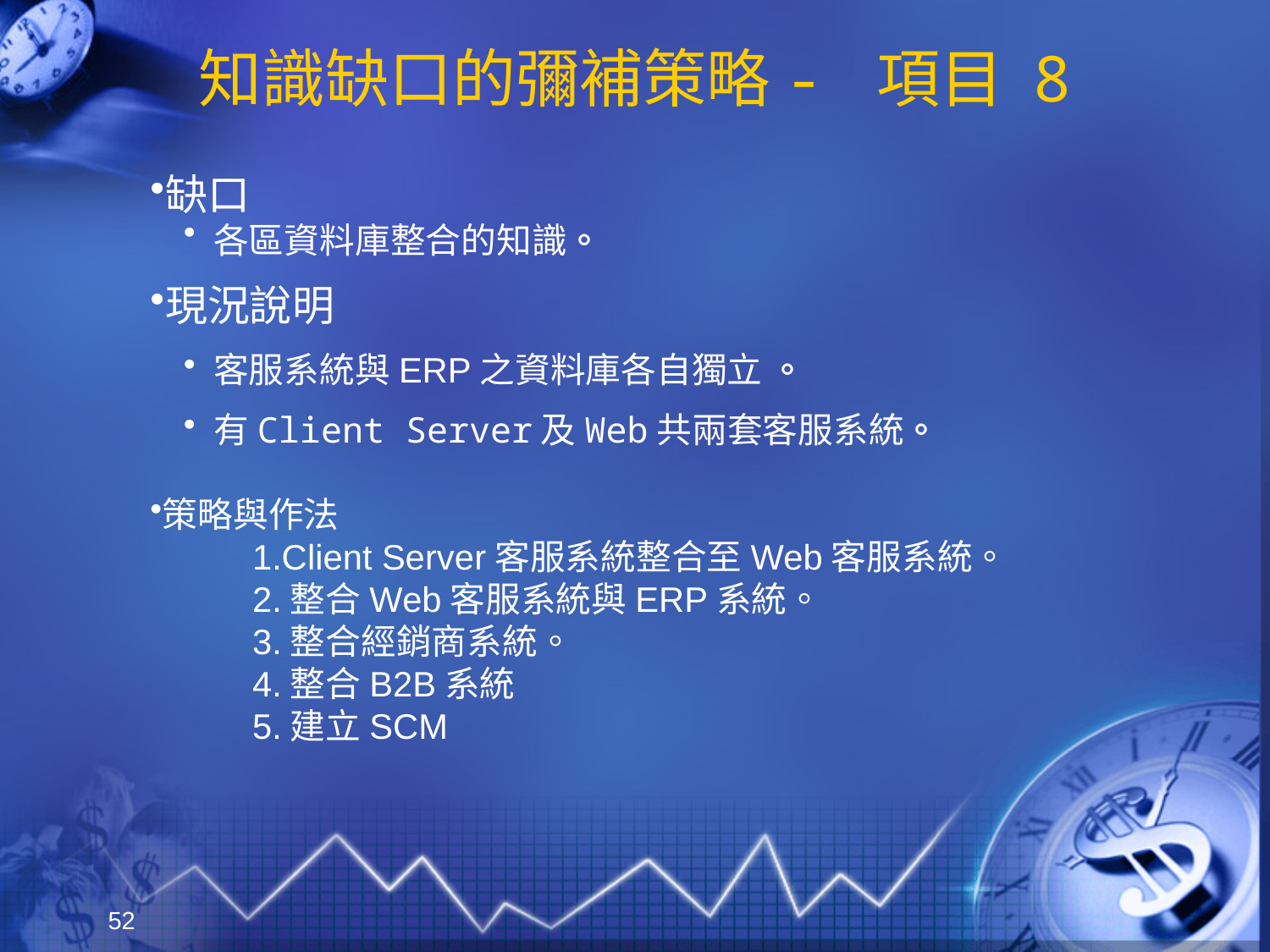

# 知識缺口的彌補策略- 項目 8
缺口
各區資料庫整合的知識。
現況說明
客服系統與ERP之資料庫各自獨立 。
有Client Server及Web共兩套客服系統。

策略與作法
    1.Client Server客服系統整合至Web客服系統。
    2.整合Web客服系統與ERP系統。
    3.整合經銷商系統。
    4.整合B2B系統
    5.建立SCM

52